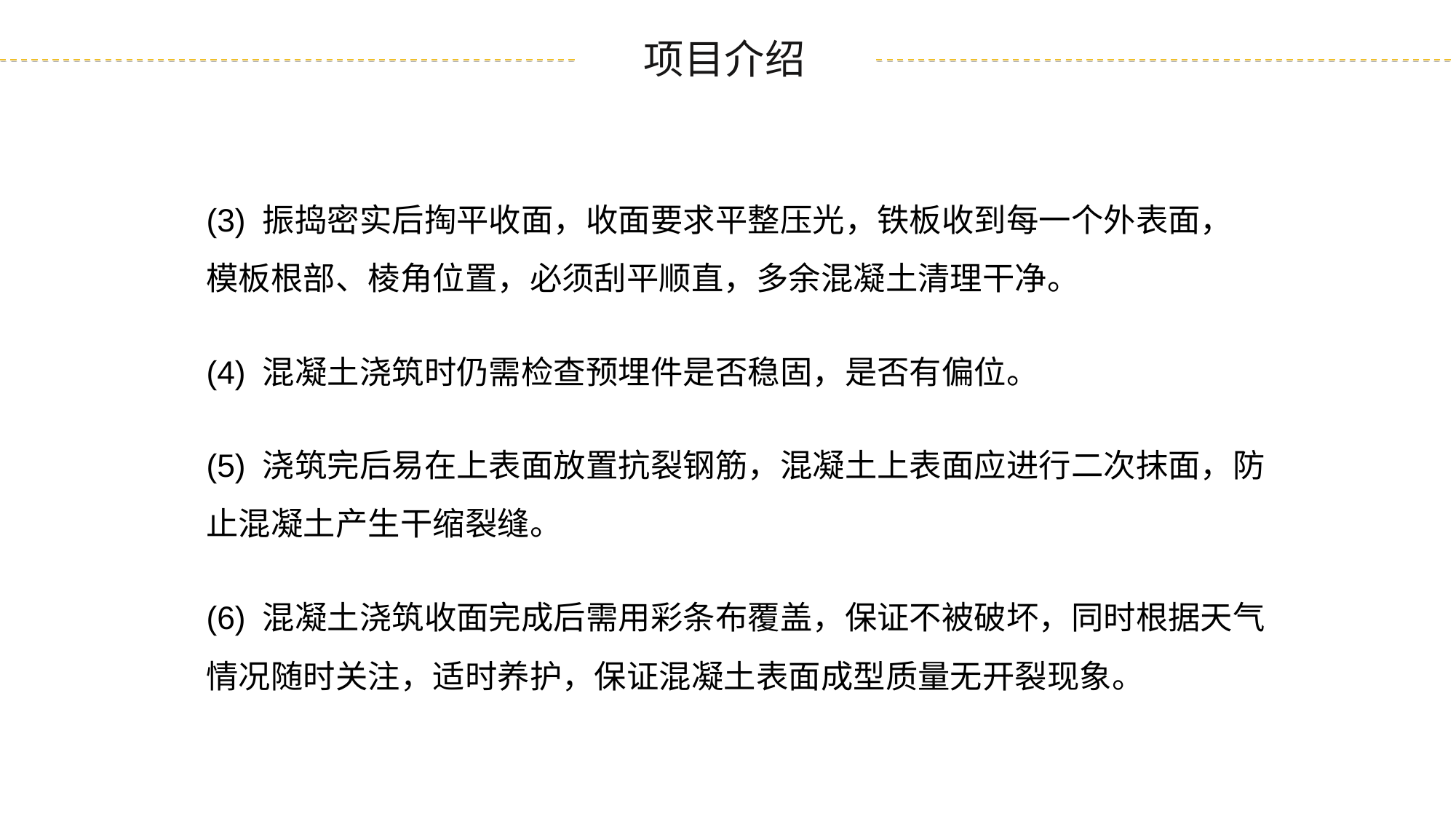

(3) 振捣密实后掏平收面，收面要求平整压光，铁板收到每一个外表面，模板根部、棱角位置，必须刮平顺直，多余混凝土清理干净。
(4) 混凝土浇筑时仍需检查预埋件是否稳固，是否有偏位。
(5) 浇筑完后易在上表面放置抗裂钢筋，混凝土上表面应进行二次抹面，防止混凝土产生干缩裂缝。
(6) 混凝土浇筑收面完成后需用彩条布覆盖，保证不被破坏，同时根据天气情况随时关注，适时养护，保证混凝土表面成型质量无开裂现象。